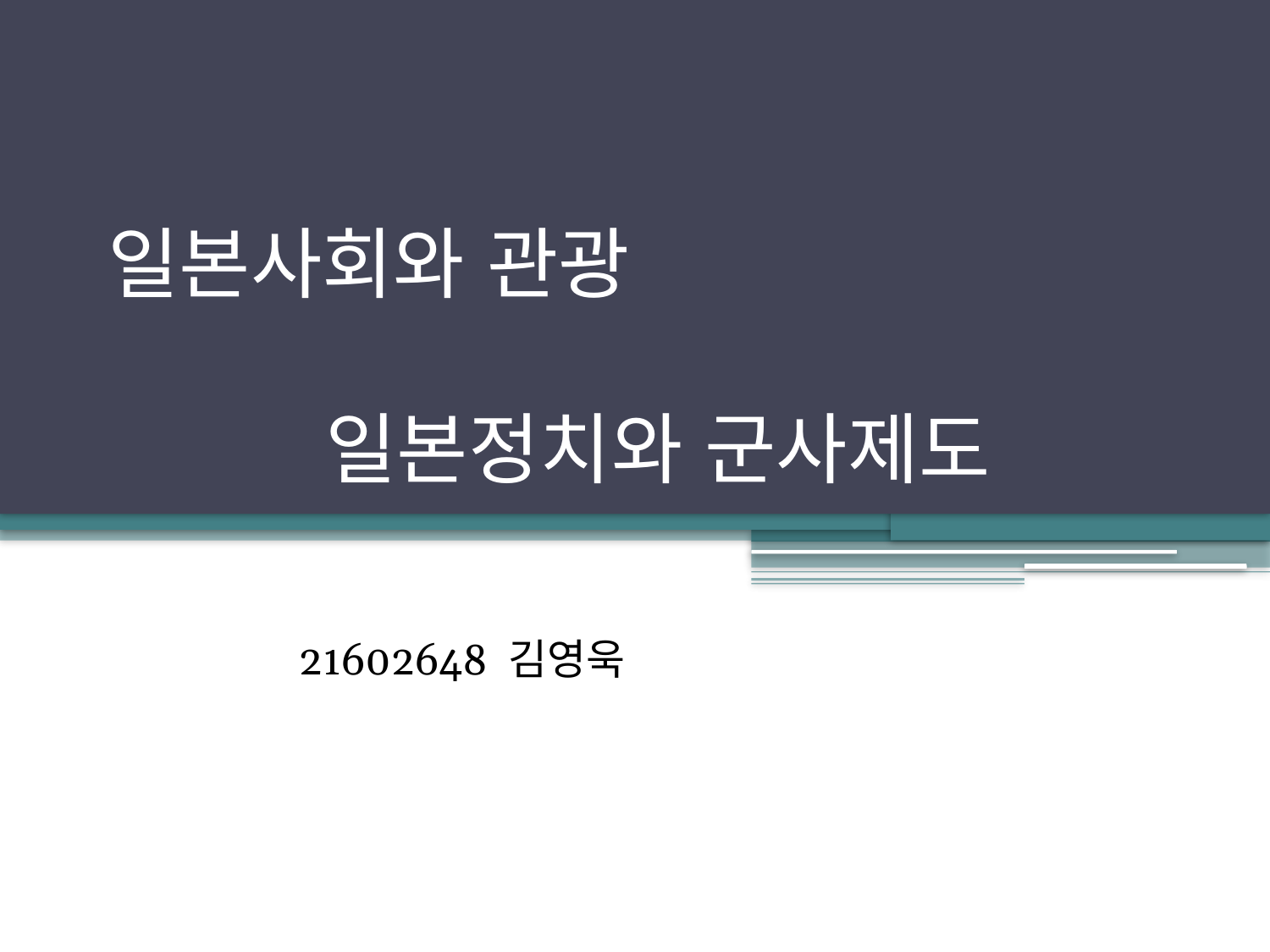

# 일본사회와 관광 일본정치와 군사제도
                     21602648 김영욱